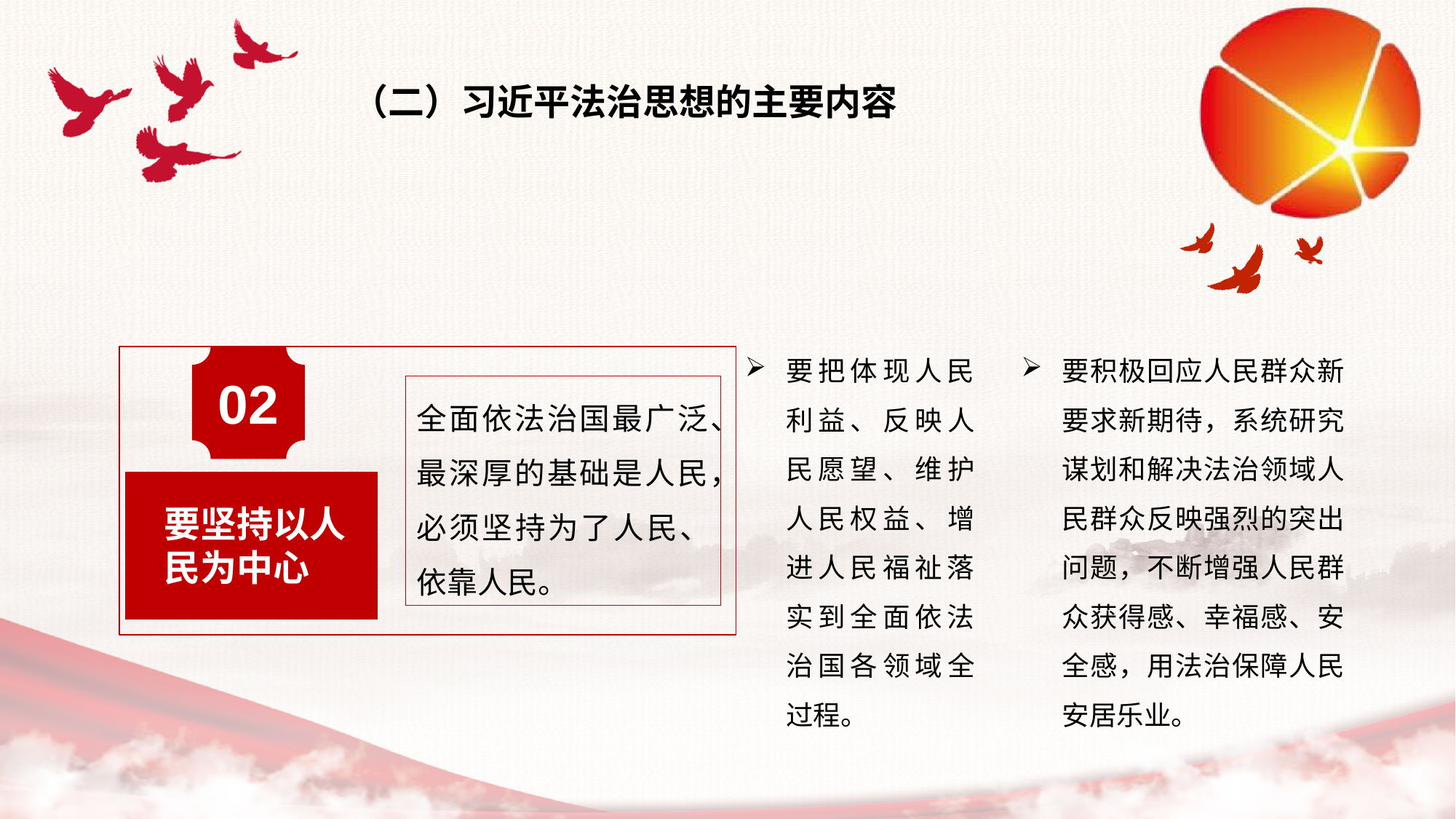

（二）习近平法治思想的主要内容
要把体现人民利益、反映人民愿望、维护人民权益、增进人民福祉落实到全面依法治国各领域全过程。
要积极回应人民群众新要求新期待，系统研究谋划和解决法治领域人民群众反映强烈的突出问题，不断增强人民群众获得感、幸福感、安全感，用法治保障人民安居乐业。

02
全面依法治国最广泛、最深厚的基础是人民，必须坚持为了人民、依靠人民。

要坚持以人民为中心